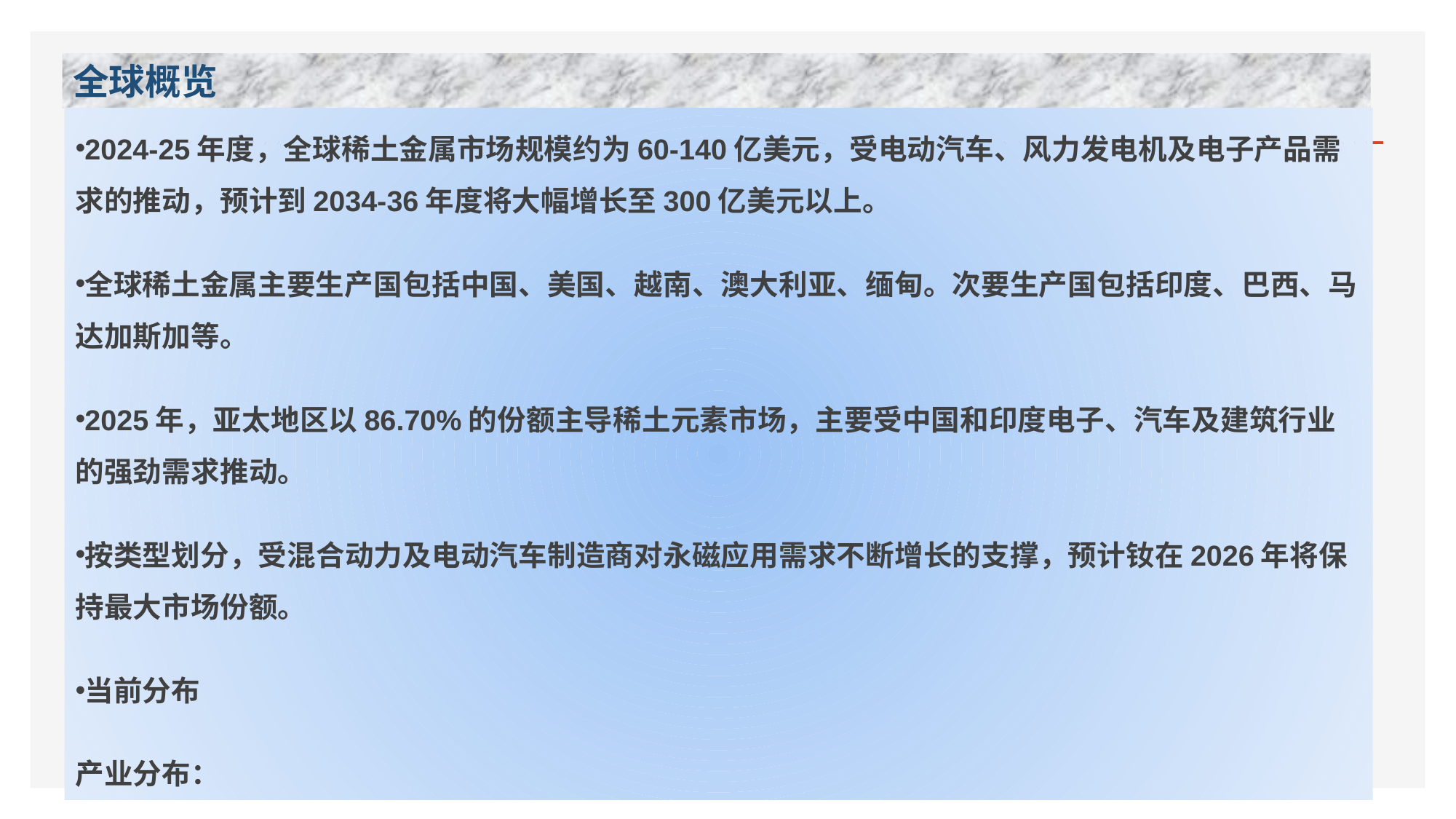

# 全球概览
2024-25年度，全球稀土金属市场规模约为60-140亿美元，受电动汽车、风力发电机及电子产品需求的推动，预计到2034-36年度将大幅增长至300亿美元以上。
全球稀土金属主要生产国包括中国、美国、越南、澳大利亚、缅甸。次要生产国包括印度、巴西、马达加斯加等。
2025年，亚太地区以86.70%的份额主导稀土元素市场，主要受中国和印度电子、汽车及建筑行业的强劲需求推动。
按类型划分，受混合动力及电动汽车制造商对永磁应用需求不断增长的支撑，预计钕在2026年将保持最大市场份额。
当前分布
产业分布：